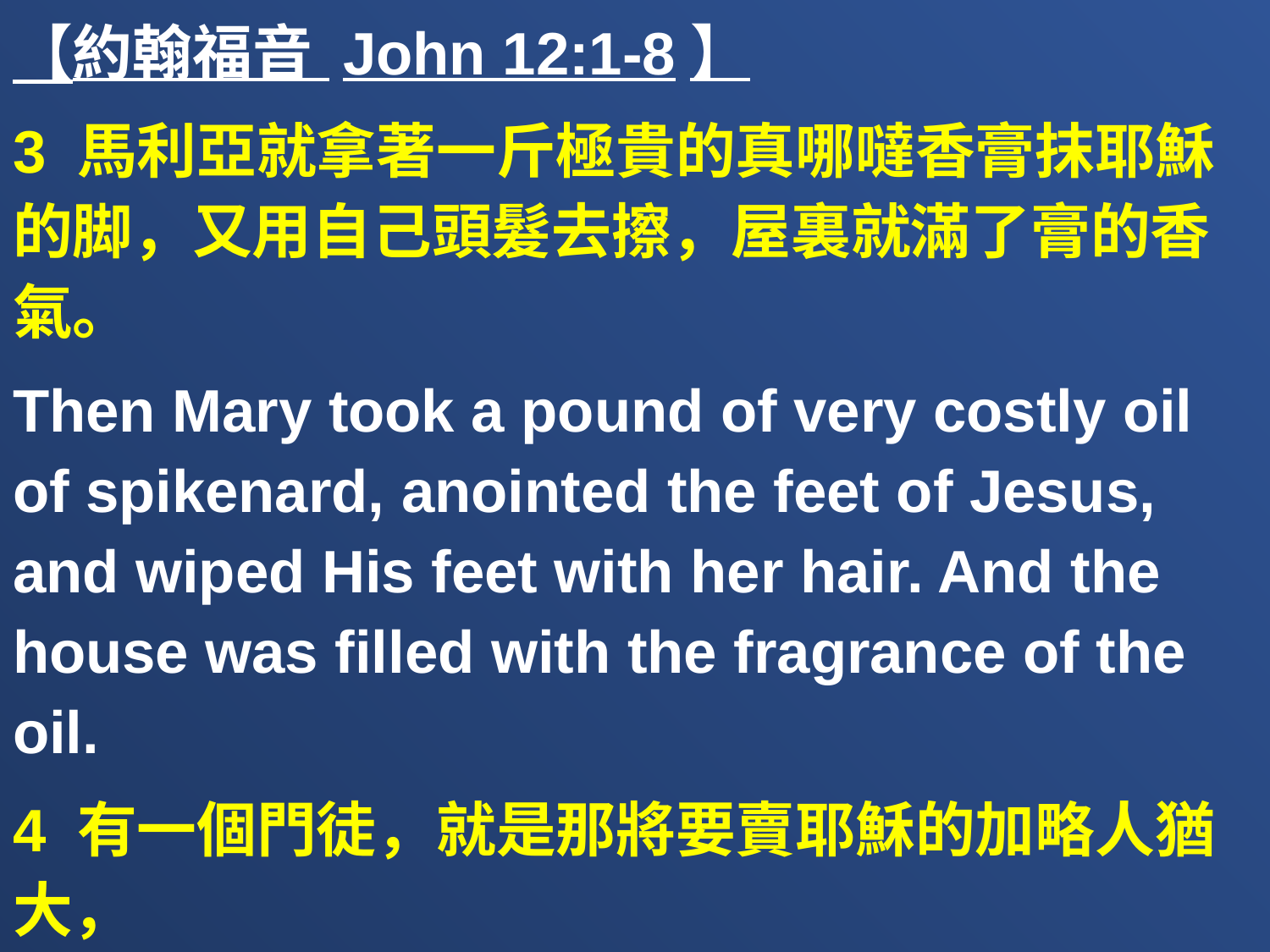

【約翰福音 John 12:1-8】
3 馬利亞就拿著一斤極貴的真哪噠香膏抹耶穌的脚，又用自己頭髮去擦，屋裏就滿了膏的香氣。
Then Mary took a pound of very costly oil of spikenard, anointed the feet of Jesus, and wiped His feet with her hair. And the house was filled with the fragrance of the oil.
4 有一個門徒，就是那將要賣耶穌的加略人猶大，
But one of His disciples, Judas Iscariot, Simon’s son, who would betray Him, said,